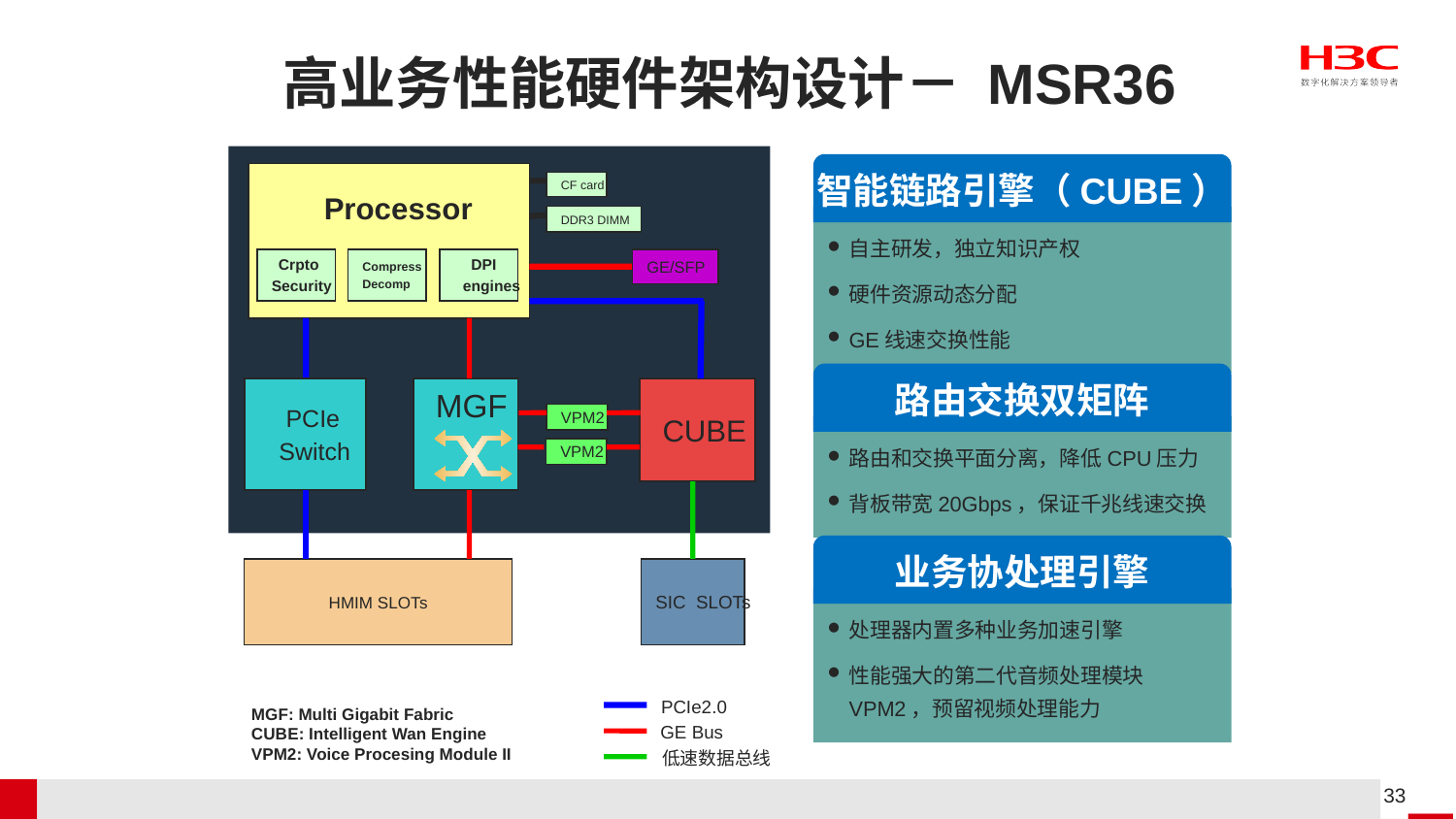

# 高业务性能硬件架构设计－ MSR36

智能链路引擎（CUBE）
自主研发，独立知识产权
硬件资源动态分配
GE线速交换性能
      Processor

CF card

DDR3 DIMM

  Crpto
Security
Compress
Decomp
     DPI
  engines
GE/SFP

路由交换双矩阵
路由和交换平面分离，降低CPU压力
背板带宽20Gbps，保证千兆线速交换

    PCIe
   Switch

MGF

 CUBE

VPM2

VPM2

业务协处理引擎
处理器内置多种业务加速引擎
性能强大的第二代音频处理模块VPM2，预留视频处理能力
HMIM SLOTs
SIC  SLOTs
PCIe2.0
MGF: Multi Gigabit Fabric
CUBE: Intelligent Wan Engine
VPM2: Voice Procesing Module II

GE Bus

低速数据总线